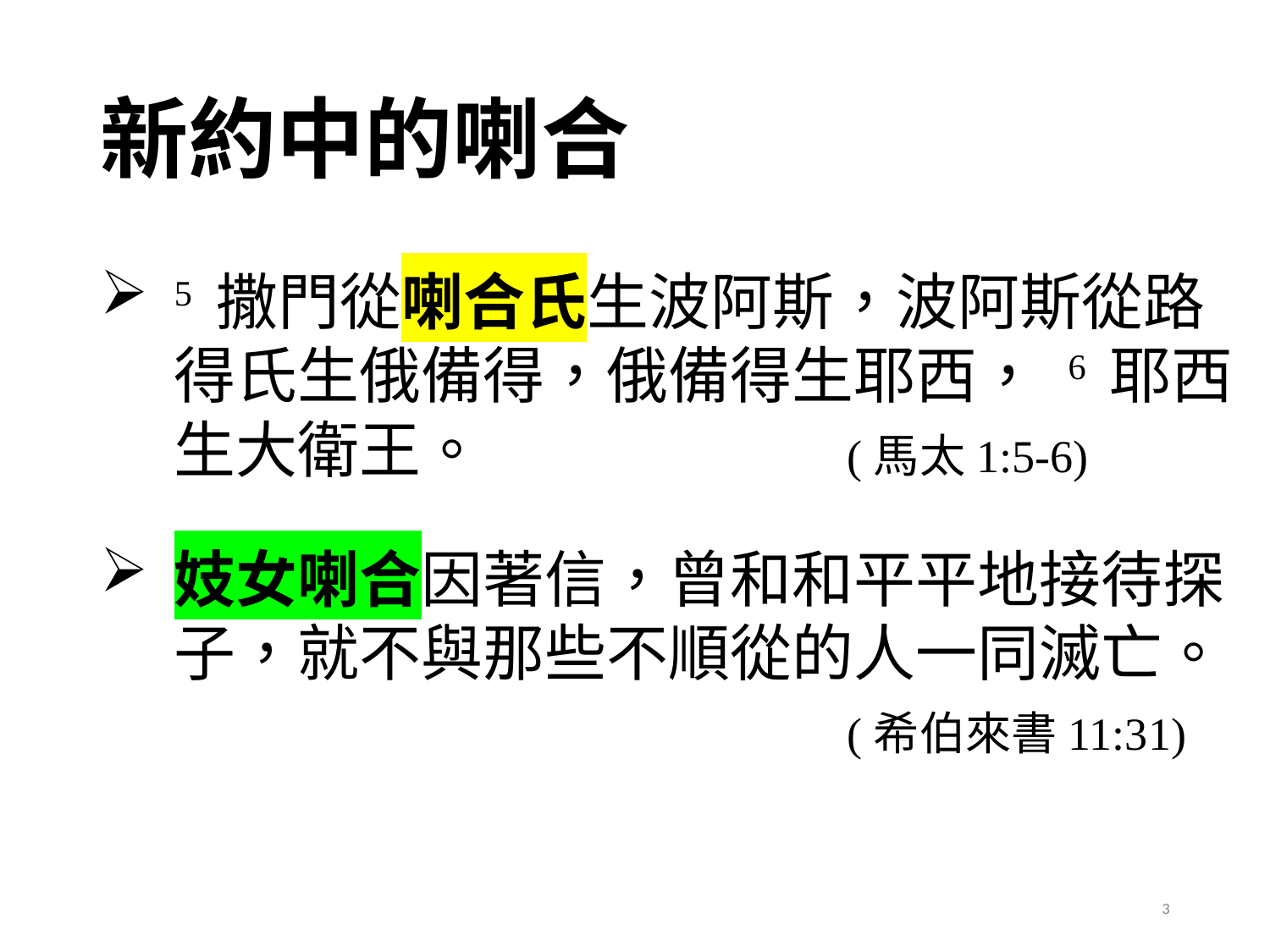

# 新約中的喇合
5 撒門從喇合氏生波阿斯，波阿斯從路得氏生俄備得，俄備得生耶西， 6 耶西生大衛王。	(馬太1:5-6)
妓女喇合因著信，曾和和平平地接待探子，就不與那些不順從的人一同滅亡。
	(希伯來書11:31)
3